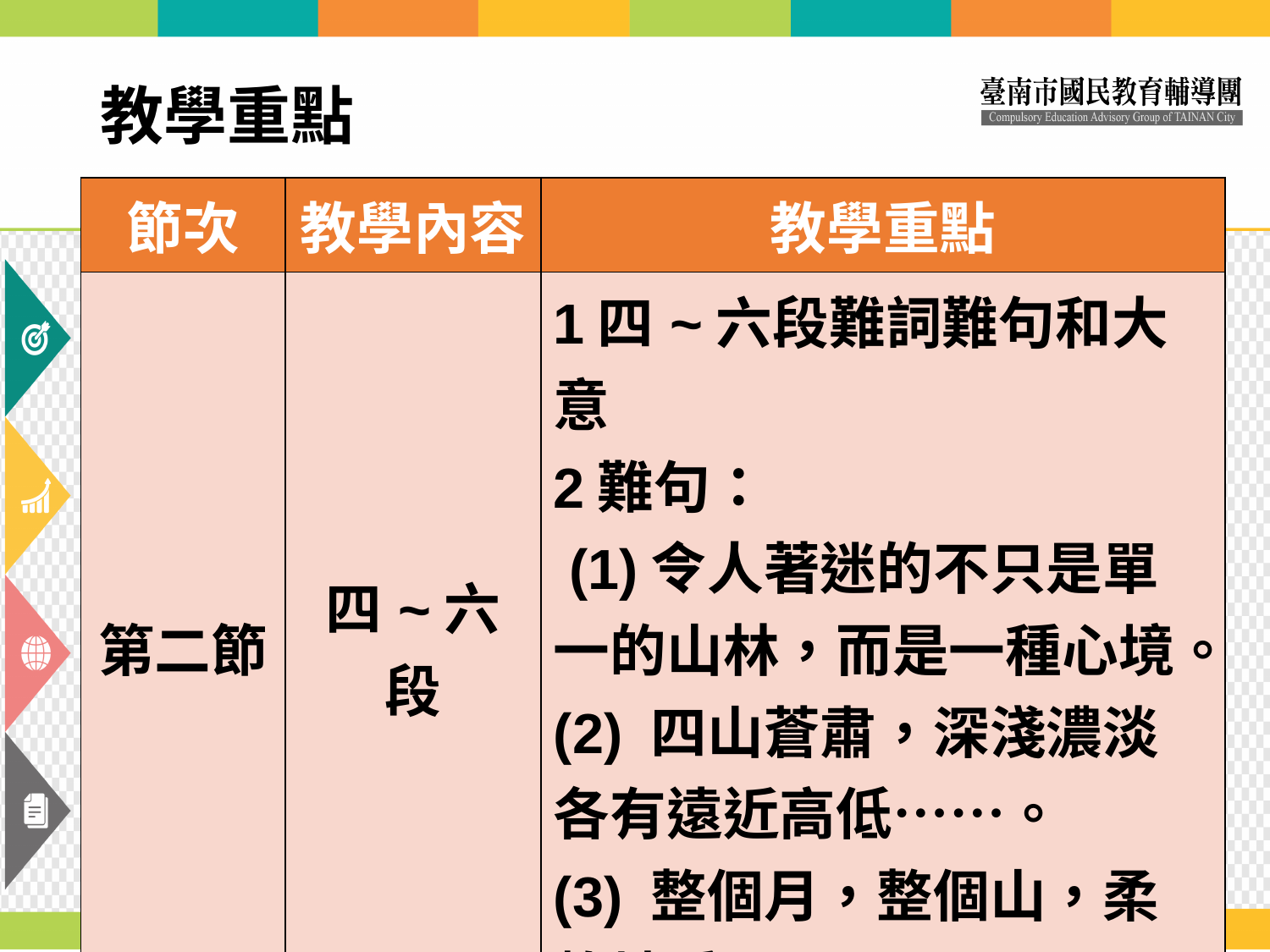

# 教學重點
| 節次 | 教學內容 | 教學重點 |
| --- | --- | --- |
| 第二節 | 四~六段 | 1四~六段難詞難句和大意 2難句： (1)令人著迷的不只是單一的山林，而是一種心境。 (2) 四山蒼肅，深淺濃淡各有遠近高低……。 (3) 整個月，整個山，柔軟地垂下……。 |